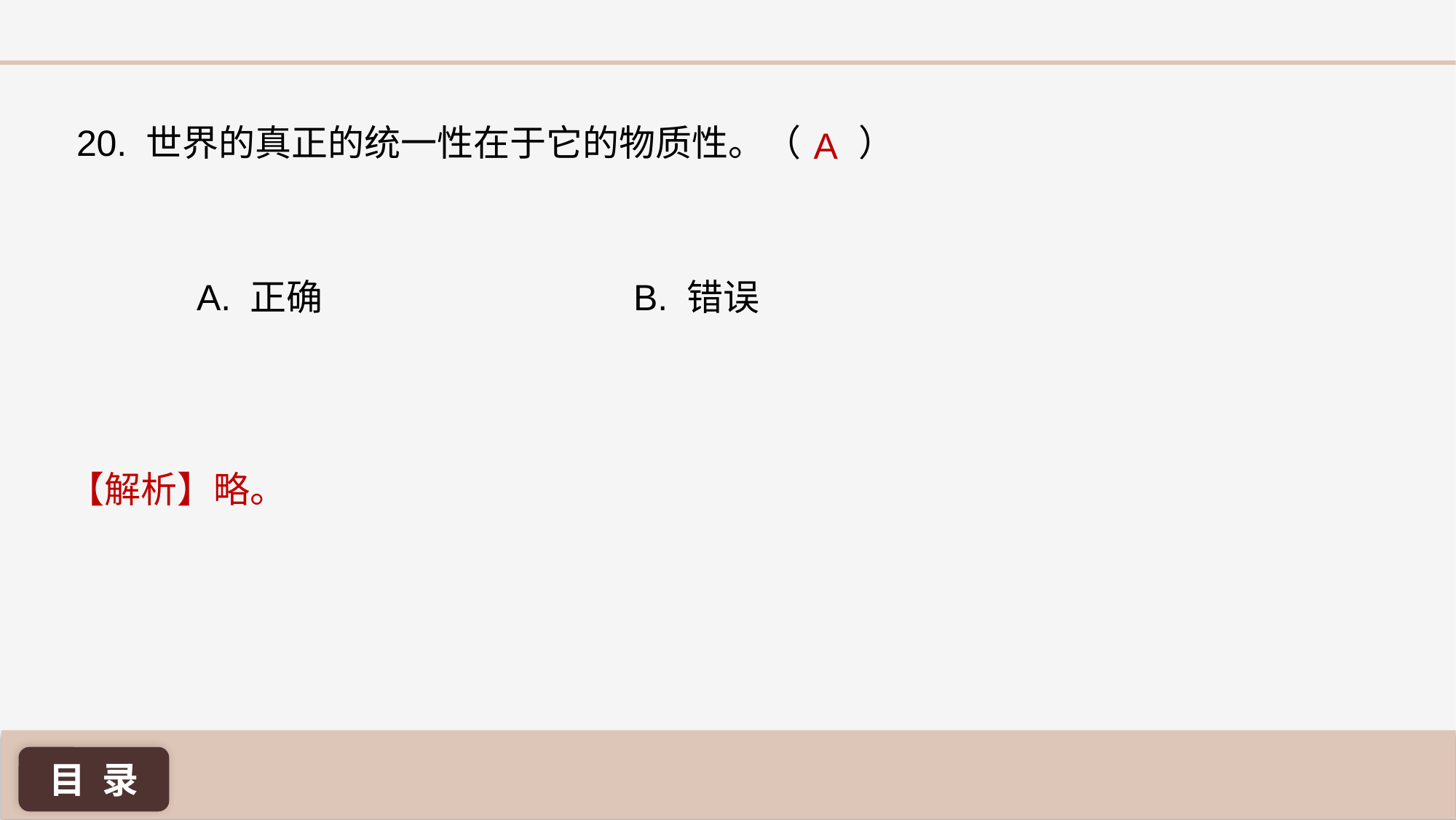

A
20. 世界的真正的统一性在于它的物质性。（       ）
A. 正确 			B. 错误
【解析】略。